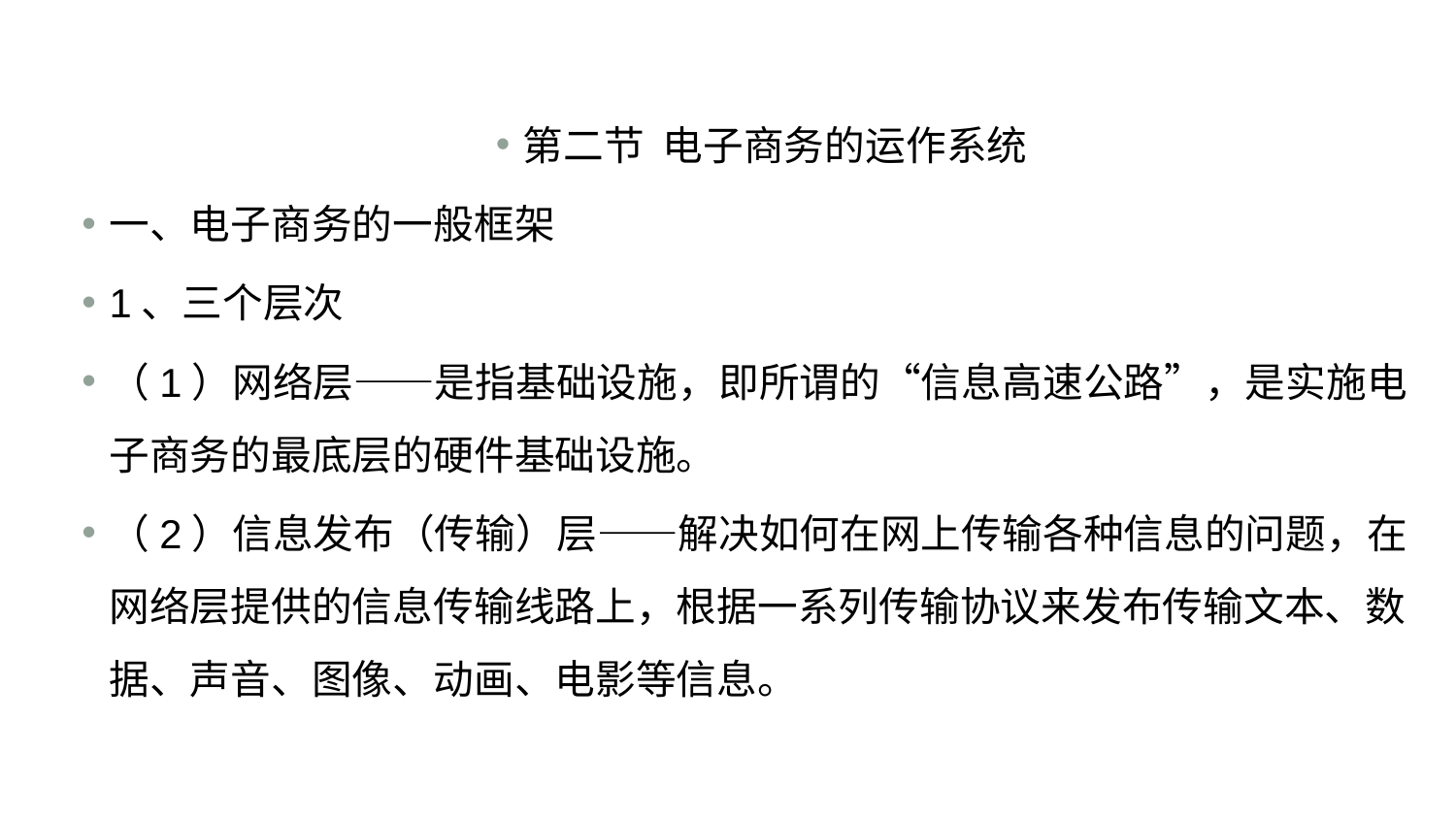

#
第二节  电子商务的运作系统
一、电子商务的一般框架
1、三个层次
（1）网络层——是指基础设施，即所谓的“信息高速公路”，是实施电子商务的最底层的硬件基础设施。
（2）信息发布（传输）层——解决如何在网上传输各种信息的问题，在网络层提供的信息传输线路上，根据一系列传输协议来发布传输文本、数据、声音、图像、动画、电影等信息。